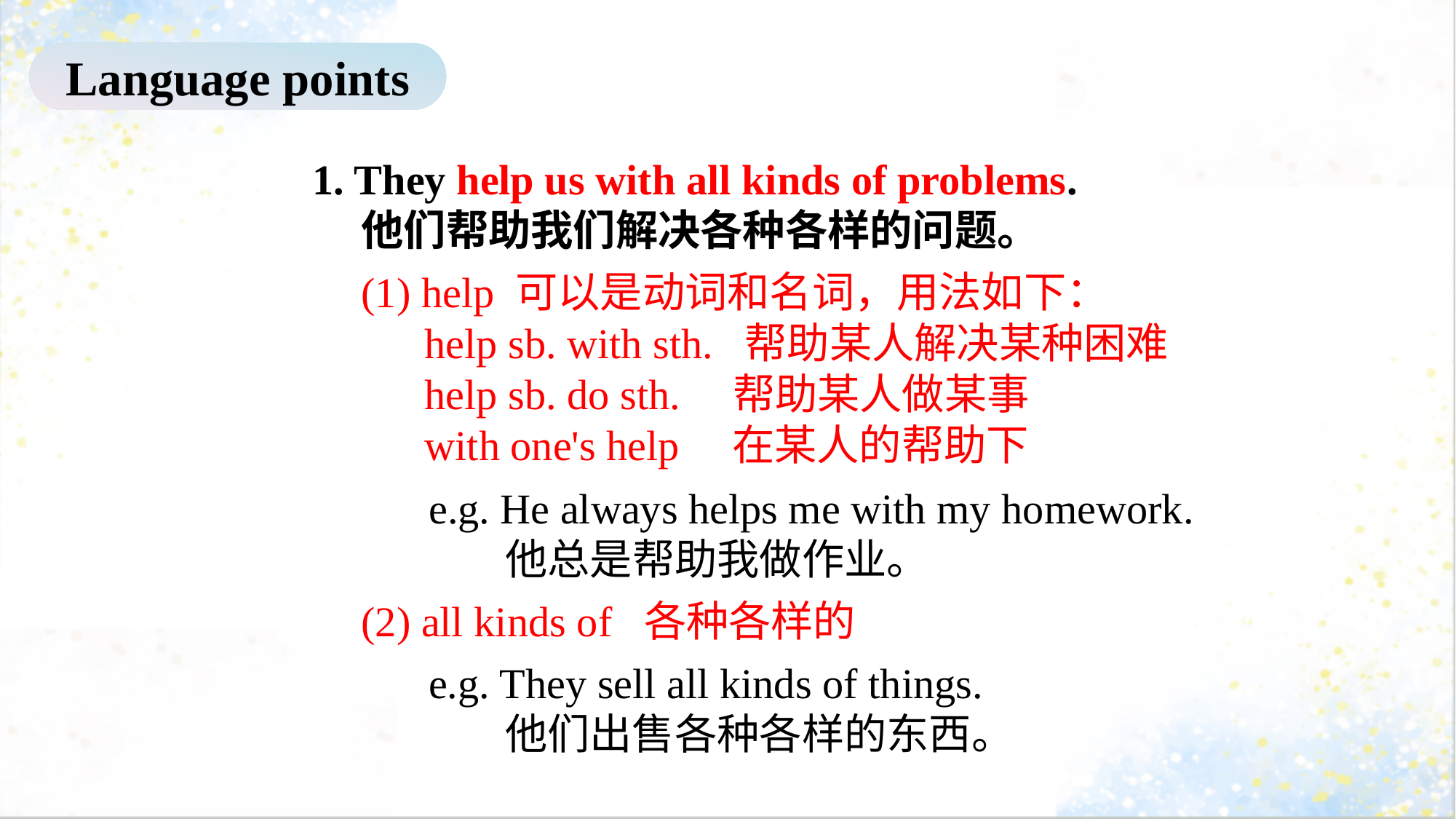

Language points
1. They help us with all kinds of problems.
    他们帮助我们解决各种各样的问题。
(1) help 可以是动词和名词，用法如下：
      help sb. with sth.  帮助某人解决某种困难
      help sb. do sth.    帮助某人做某事
      with one's help    在某人的帮助下
e.g. He always helps me with my homework.
       他总是帮助我做作业。
(2) all kinds of  各种各样的
e.g. They sell all kinds of things.
       他们出售各种各样的东西。